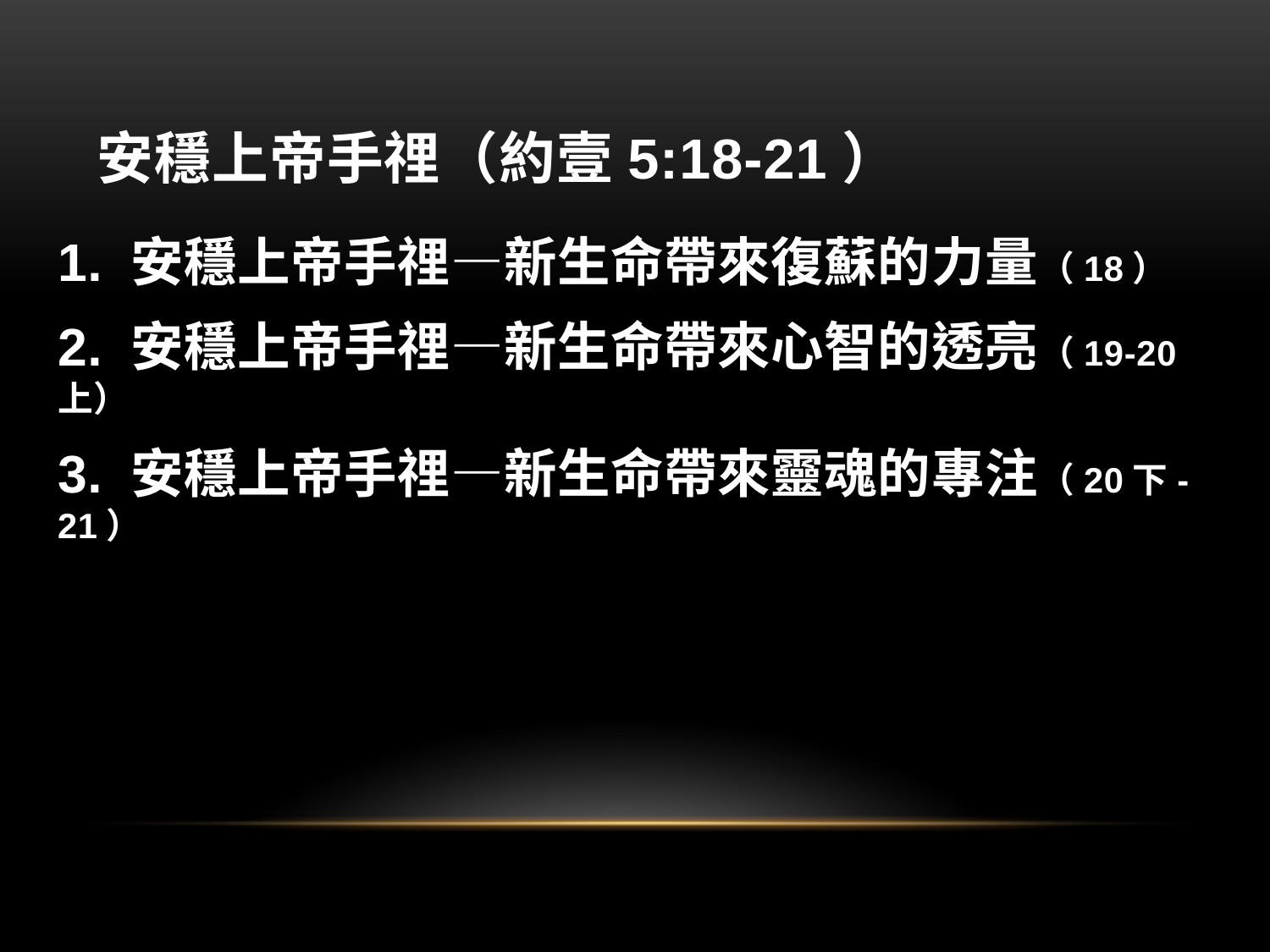

# 安穩上帝手𥚃（約壹5:18-21）
1. 安穩上帝手𥚃—新生命帶來復蘇的力量（18）
2. 安穩上帝手𥚃—新生命帶來心智的透亮（19-20上）
3. 安穩上帝手𥚃—新生命帶來靈魂的專注（20下-21）